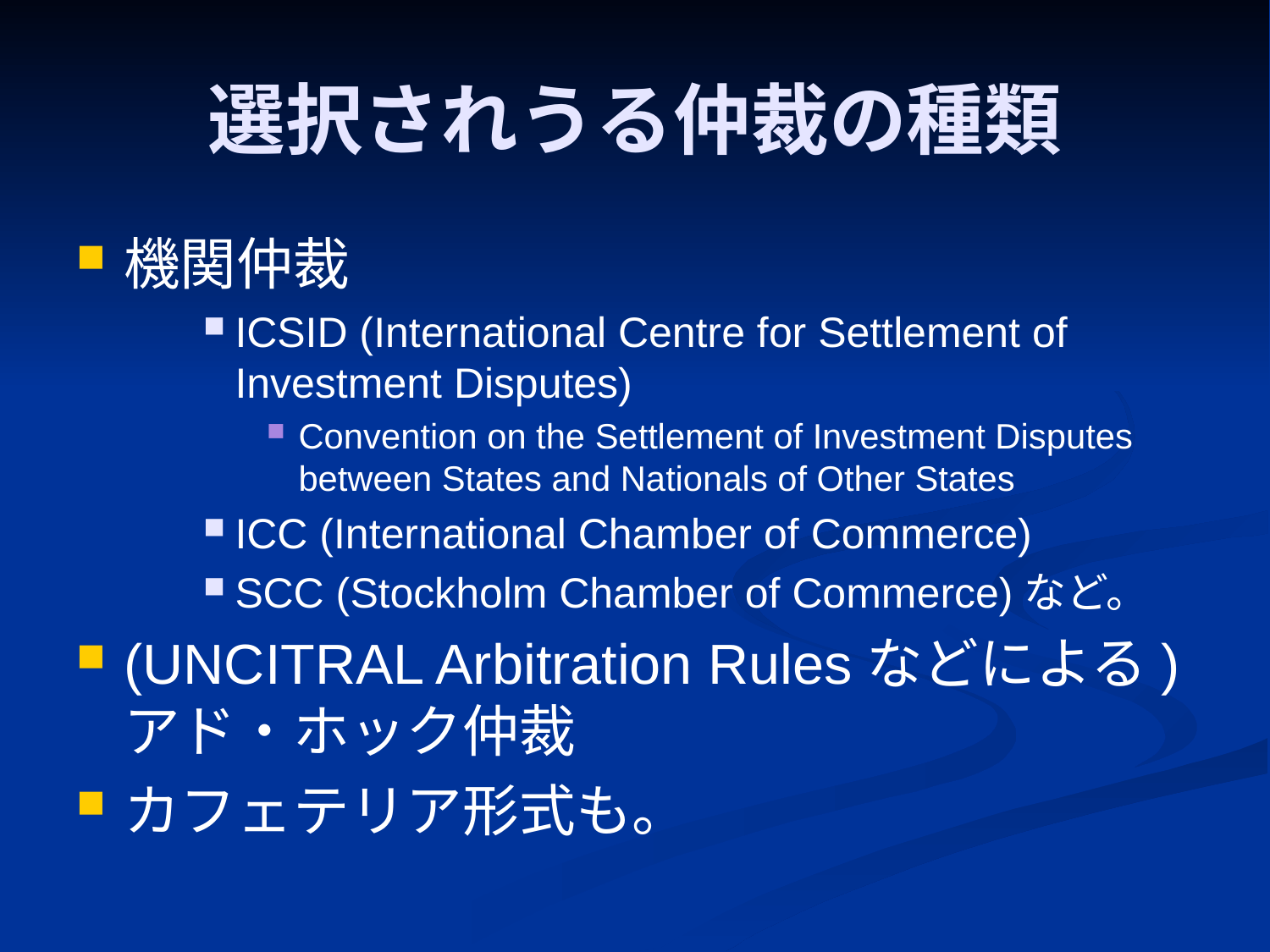

# 選択されうる仲裁の種類
機関仲裁
ICSID (International Centre for Settlement of Investment Disputes)
Convention on the Settlement of Investment Disputes between States and Nationals of Other States
ICC (International Chamber of Commerce)
SCC (Stockholm Chamber of Commerce)など。
(UNCITRAL Arbitration Rulesなどによる)アド・ホック仲裁
カフェテリア形式も。